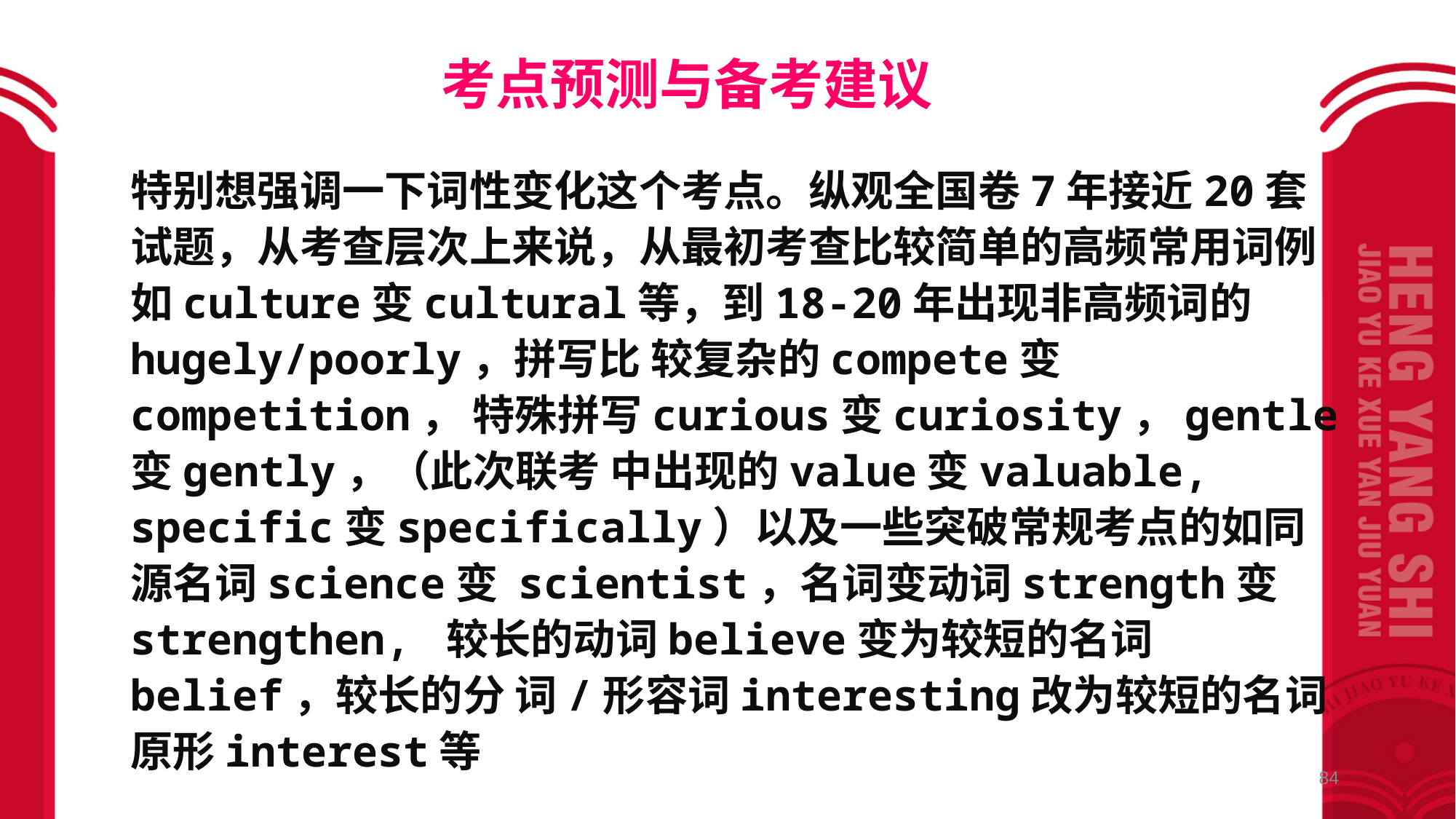

考点预测与备考建议
特别想强调一下词性变化这个考点。纵观全国卷7年接近20套试题，从考查层次上来说，从最初考查比较简单的高频常用词例如culture变cultural等，到18-20年出现非高频词的hugely/poorly，拼写比 较复杂的compete变competition， 特殊拼写curious变curiosity，gentle变gently，（此次联考 中出现的value变valuable, specific变specifically）以及一些突破常规考点的如同源名词science变 scientist，名词变动词strength变strengthen, 较长的动词believe变为较短的名词belief，较长的分 词/形容词interesting改为较短的名词原形interest等
84